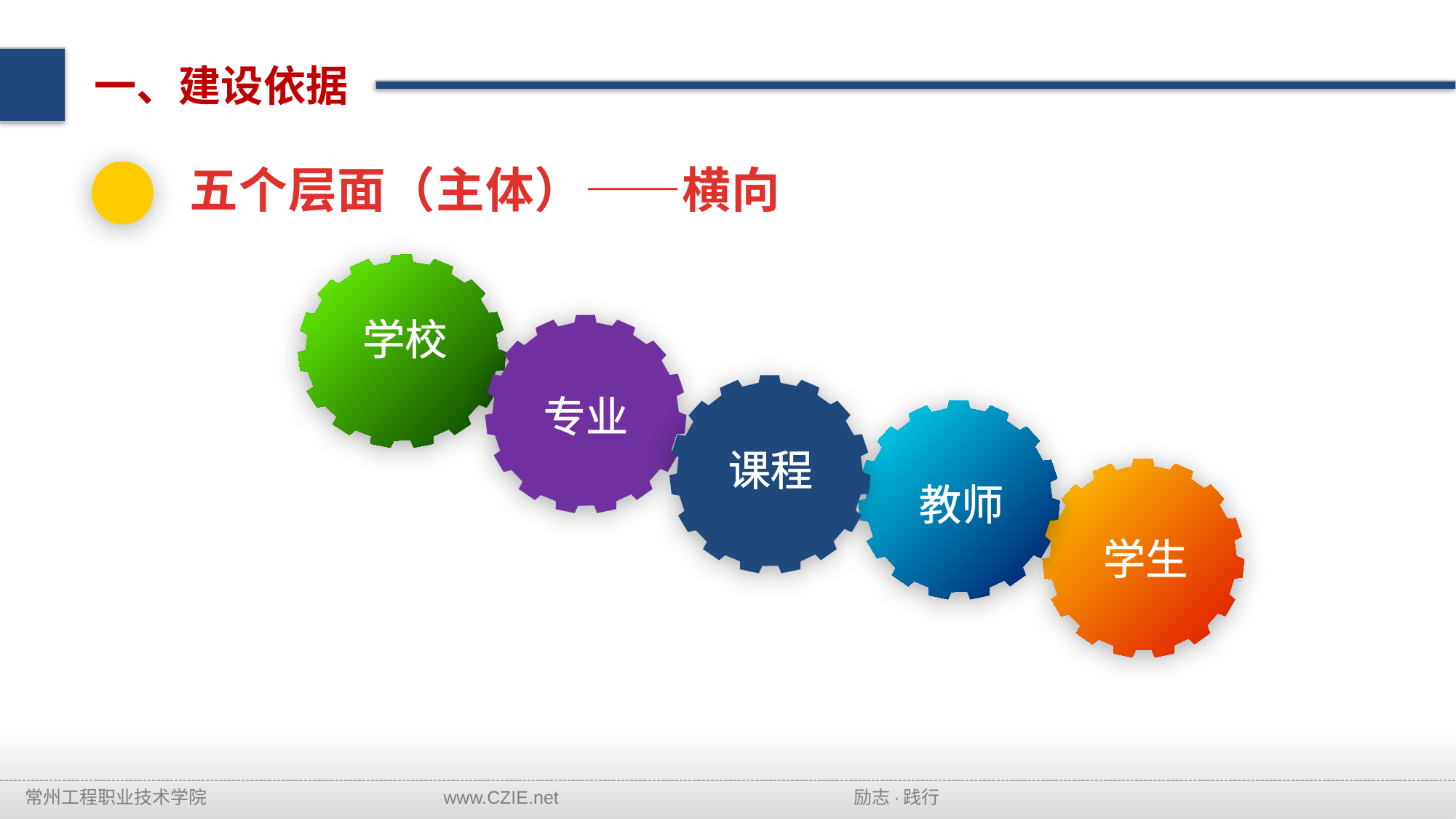

一、建设依据

五个层面（主体）——横向

学校

专业

课程

教师
学生